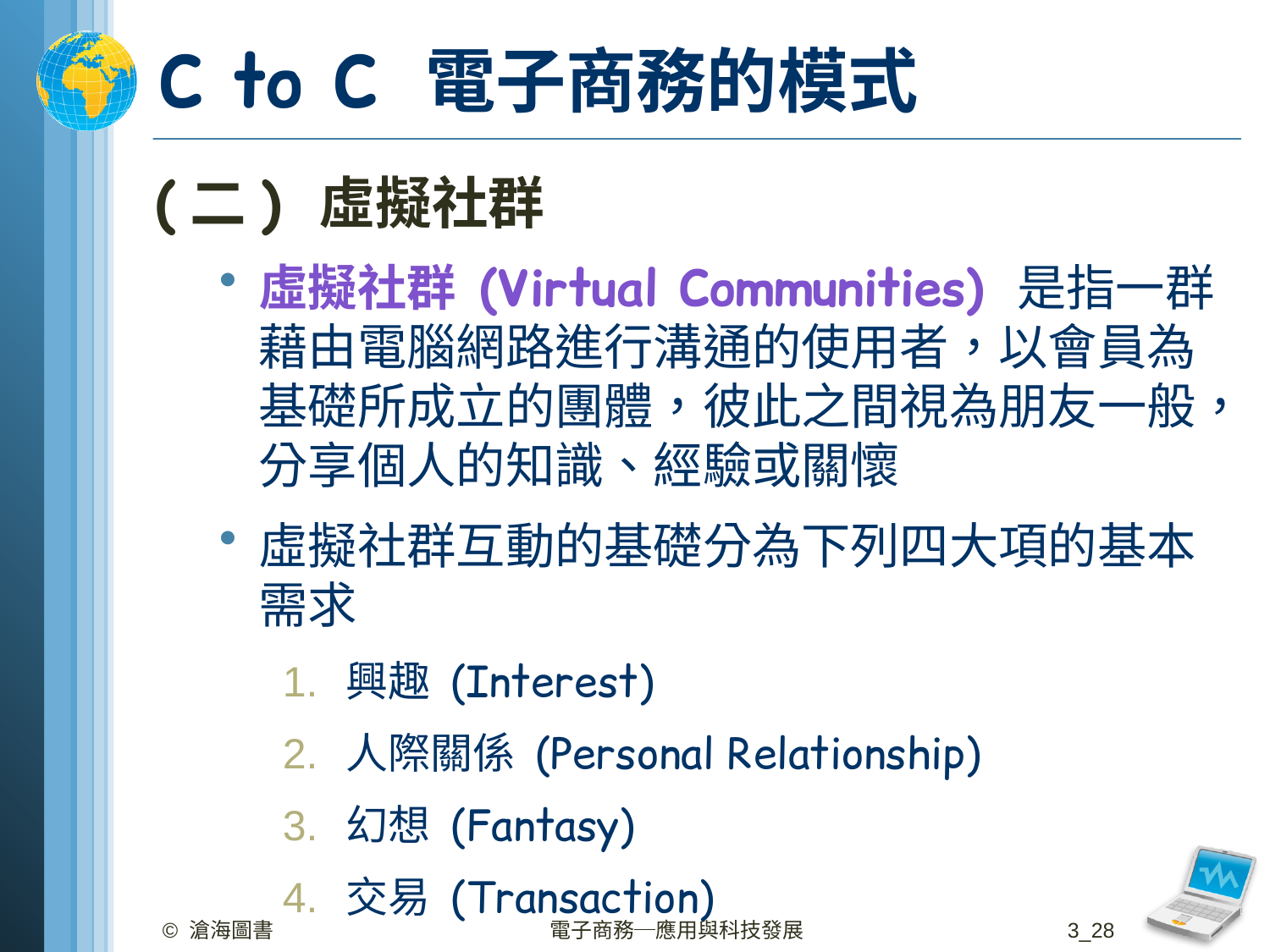

# C to C 電子商務的模式
(二) 虛擬社群
虛擬社群 (Virtual Communities) 是指一群藉由電腦網路進行溝通的使用者，以會員為基礎所成立的團體，彼此之間視為朋友一般，分享個人的知識、經驗或關懷
虛擬社群互動的基礎分為下列四大項的基本需求
興趣 (Interest)
人際關係 (Personal Relationship)
幻想 (Fantasy)
交易 (Transaction)
© 滄海圖書
電子商務─應用與科技發展
3_28